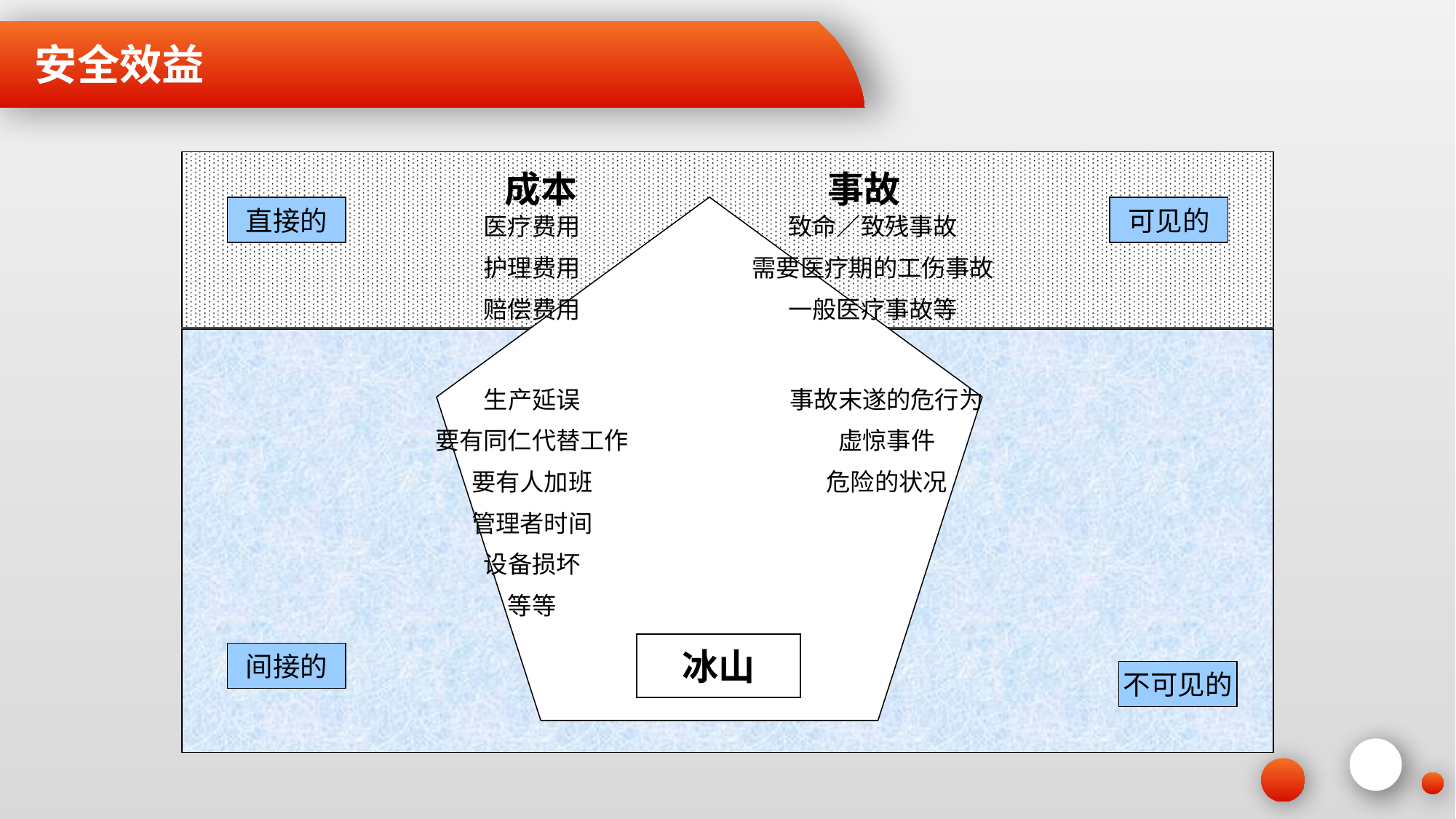

安全效益

成本
事故
直接的

可见的
医疗费用
护理费用
赔偿费用
致命∕致残事故
需要医疗期的工伤事故
一般医疗事故等

生产延误
要有同仁代替工作
要有人加班
管理者时间
设备损坏
等等

事故末遂的危行为
虚惊事件
危险的状况
冰山
间接的
不可见的